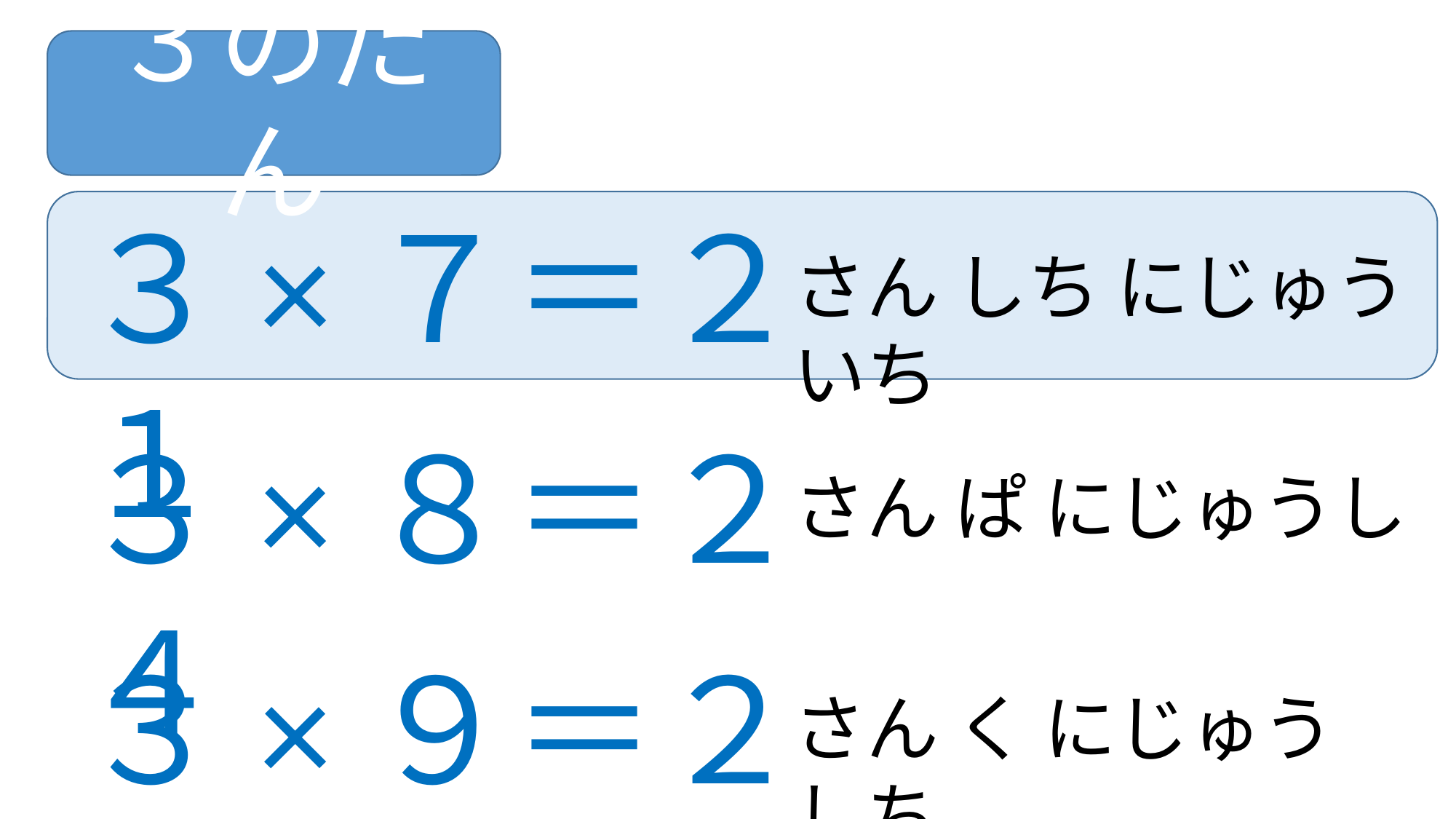

３のだん

３×７＝２１
さん しち にじゅういち
３×８＝２４
さん ぱ にじゅうし
３×９＝２７
さん く にじゅうしち